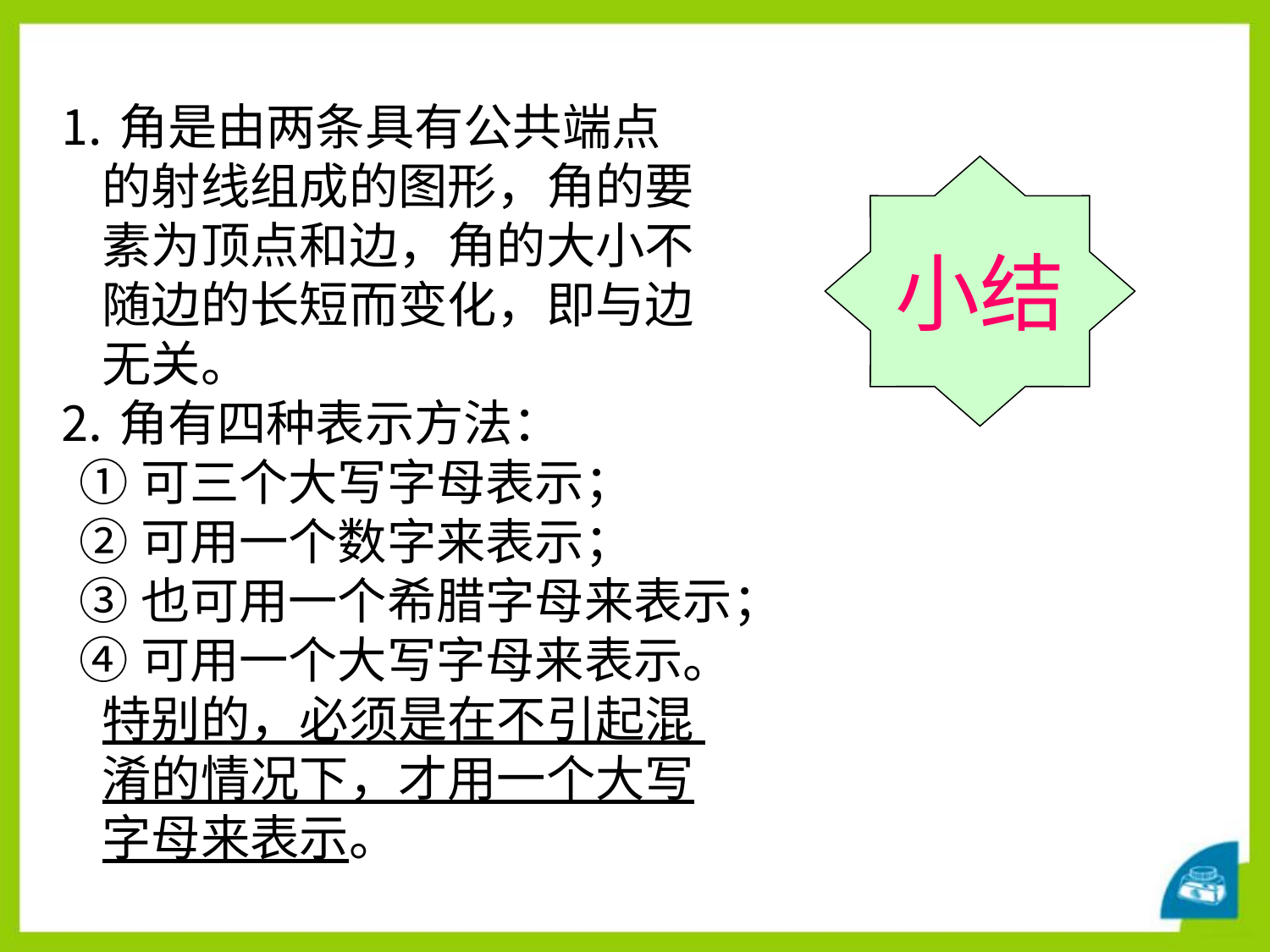

⒈角是由两条具有公共端点
   的射线组成的图形，角的要
   素为顶点和边，角的大小不
   随边的长短而变化，即与边
   无关。
⒉角有四种表示方法：
  ①可三个大写字母表示；
  ②可用一个数字来表示；
  ③也可用一个希腊字母来表示；
  ④可用一个大写字母来表示。
   特别的，必须是在不引起混
   淆的情况下，才用一个大写
   字母来表示。
小结